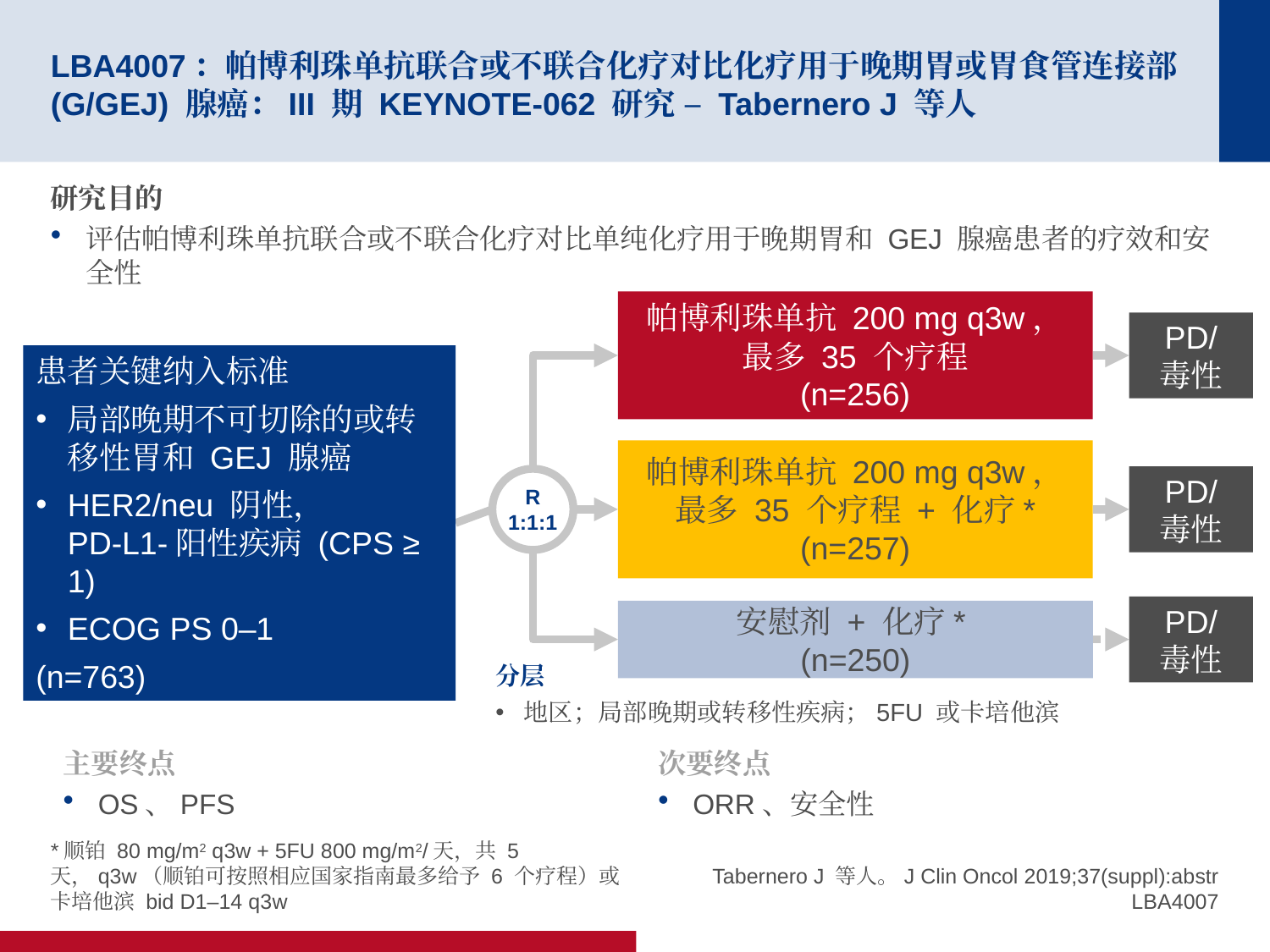

# LBA4007：帕博利珠单抗联合或不联合化疗对比化疗用于晚期胃或胃食管连接部 (G/GEJ) 腺癌：III 期 KEYNOTE-062 研究 – Tabernero J 等人
研究目的
评估帕博利珠单抗联合或不联合化疗对比单纯化疗用于晚期胃和 GEJ 腺癌患者的疗效和安全性
帕博利珠单抗 200 mg q3w，
最多 35 个疗程
(n=256)
PD/
毒性
患者关键纳入标准
局部晚期不可切除的或转移性胃和 GEJ 腺癌
HER2/neu 阴性，
PD-L1-阳性疾病 (CPS ≥ 1)
ECOG PS 0–1
(n=763)
帕博利珠单抗 200 mg q3w，
最多 35 个疗程 + 化疗*
(n=257)
PD/
毒性
R
1:1:1
PD/
毒性
安慰剂 + 化疗*
(n=250)
分层
地区；局部晚期或转移性疾病；5FU 或卡培他滨
主要终点
OS、PFS
次要终点
ORR、安全性
*顺铂 80 mg/m2 q3w + 5FU 800 mg/m2/天，共 5 天，q3w（顺铂可按照相应国家指南最多给予 6 个疗程）或卡培他滨 bid D1–14 q3w
Tabernero J 等人。J Clin Oncol 2019;37(suppl):abstr LBA4007